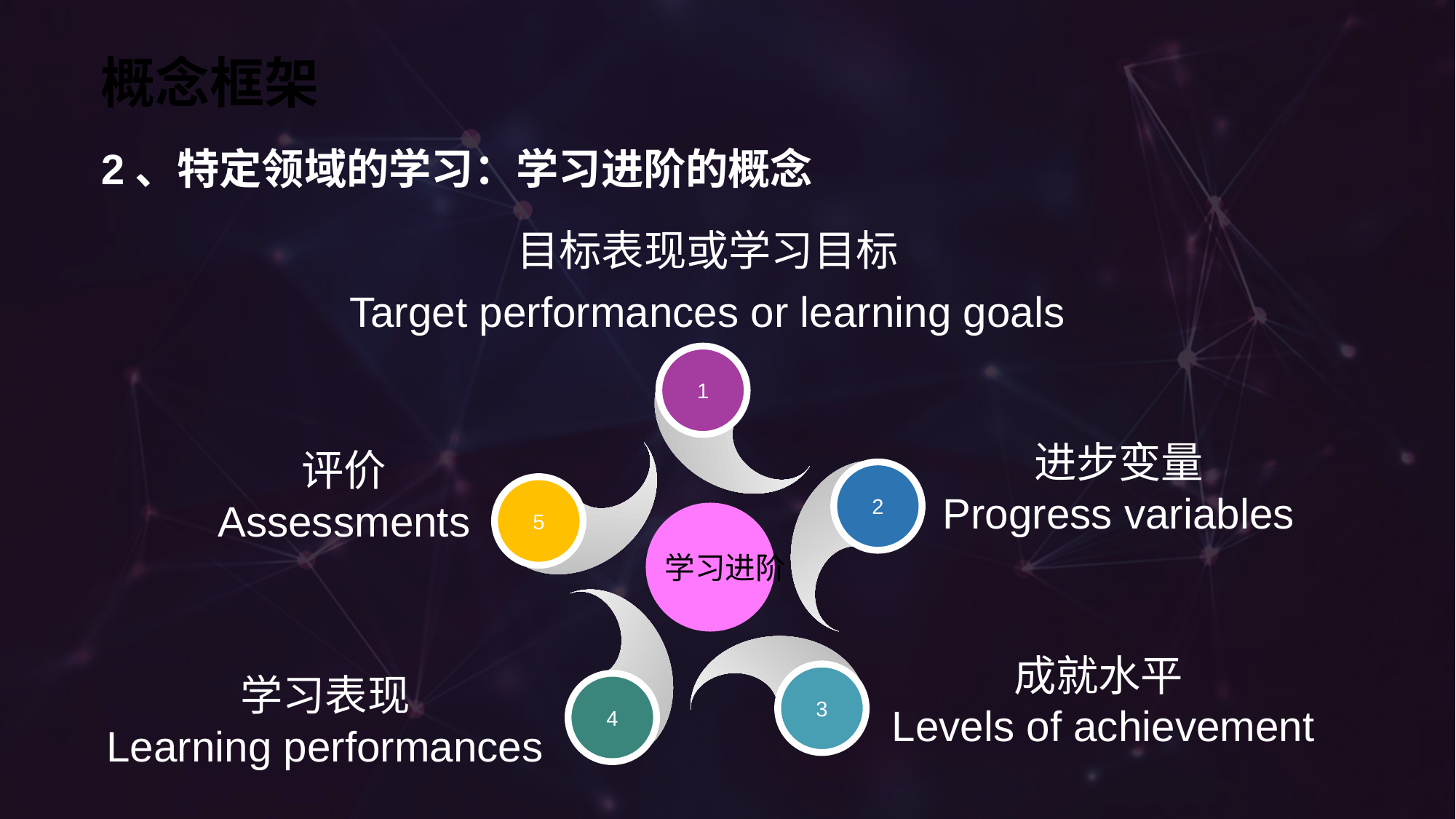

# 概念框架
2、特定领域的学习：学习进阶的概念
目标表现或学习目标
Target performances or learning goals

1
进步变量
Progress variables
评价
Assessments

2
5
学习进阶

成就水平
Levels of achievement
学习表现
Learning performances
3
4